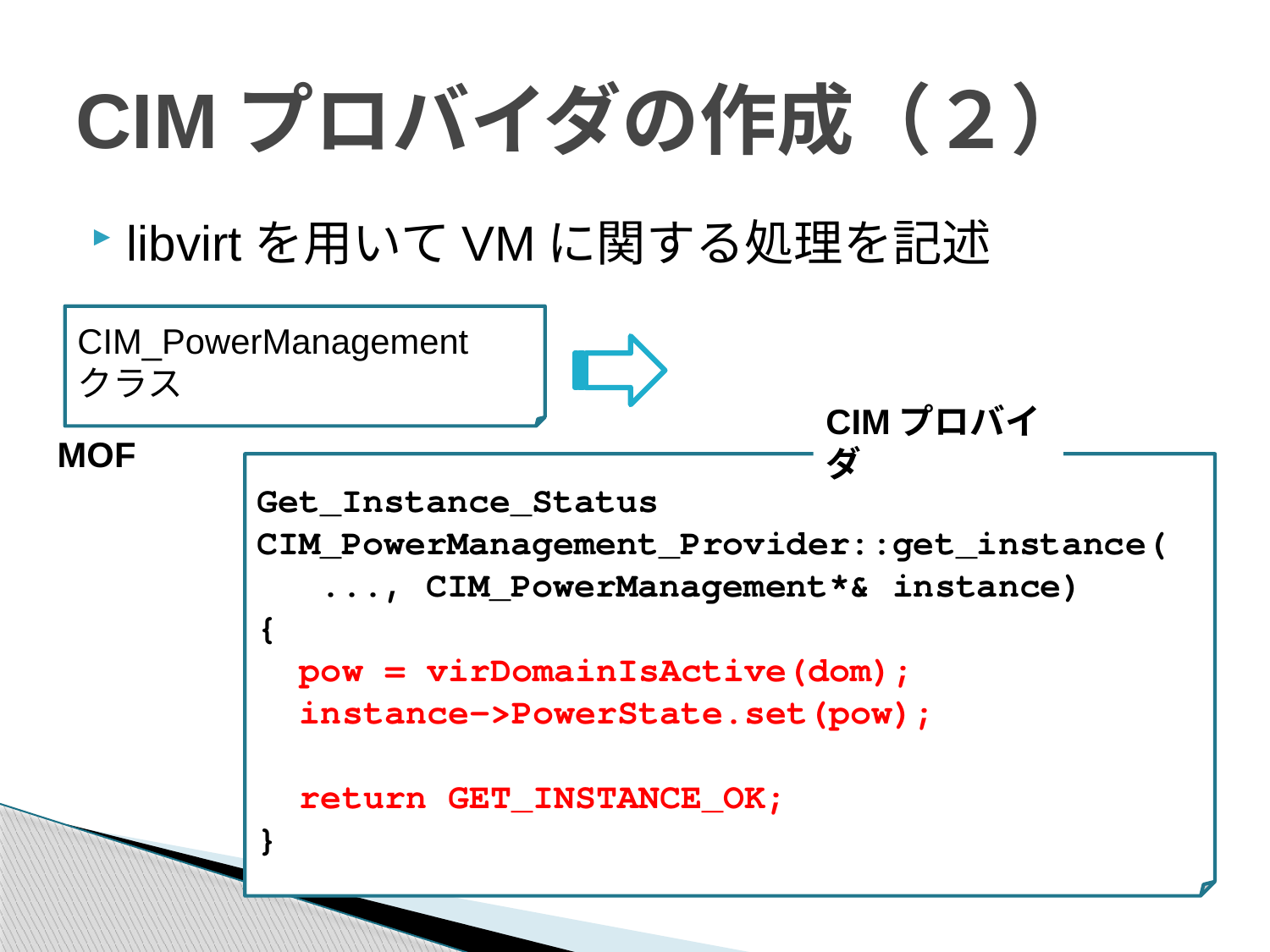

# CIMプロバイダの作成（２）
libvirtを用いてVMに関する処理を記述
CIM_PowerManagement
クラス

CIMプロバイダ
MOF
Get_Instance_Status CIM_PowerManagement_Provider::get_instance(
   ..., CIM_PowerManagement*& instance)
{
  pow = virDomainIsActive(dom);
  instance->PowerState.set(pow);

  return GET_INSTANCE_OK;
}